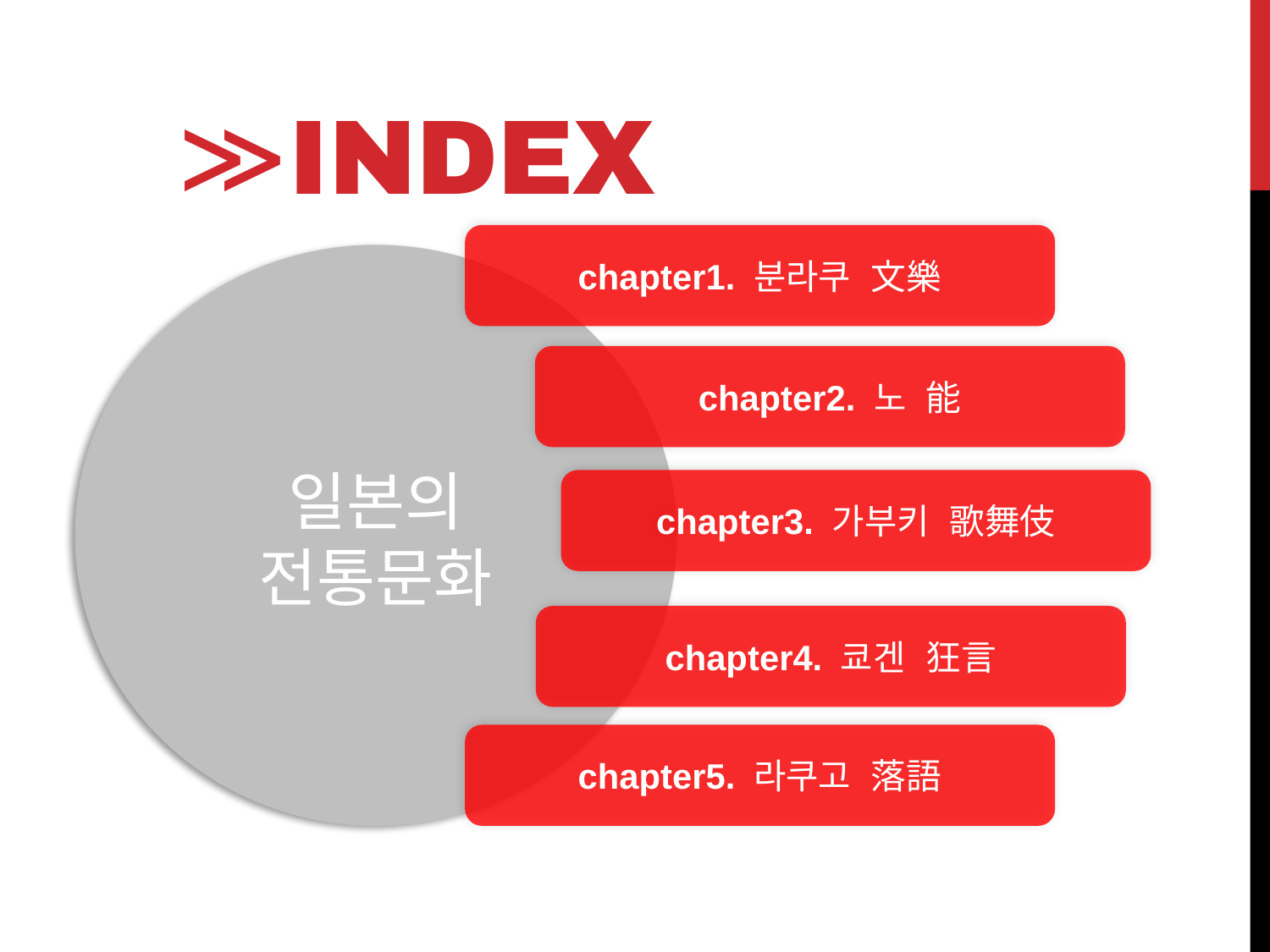

# ≫index
chapter1. 분라쿠  文樂

chapter2. 노  能

일본의
전통문화
chapter3. 가부키  歌舞伎
chapter4. 쿄겐  狂言
chapter5. 라쿠고  落語